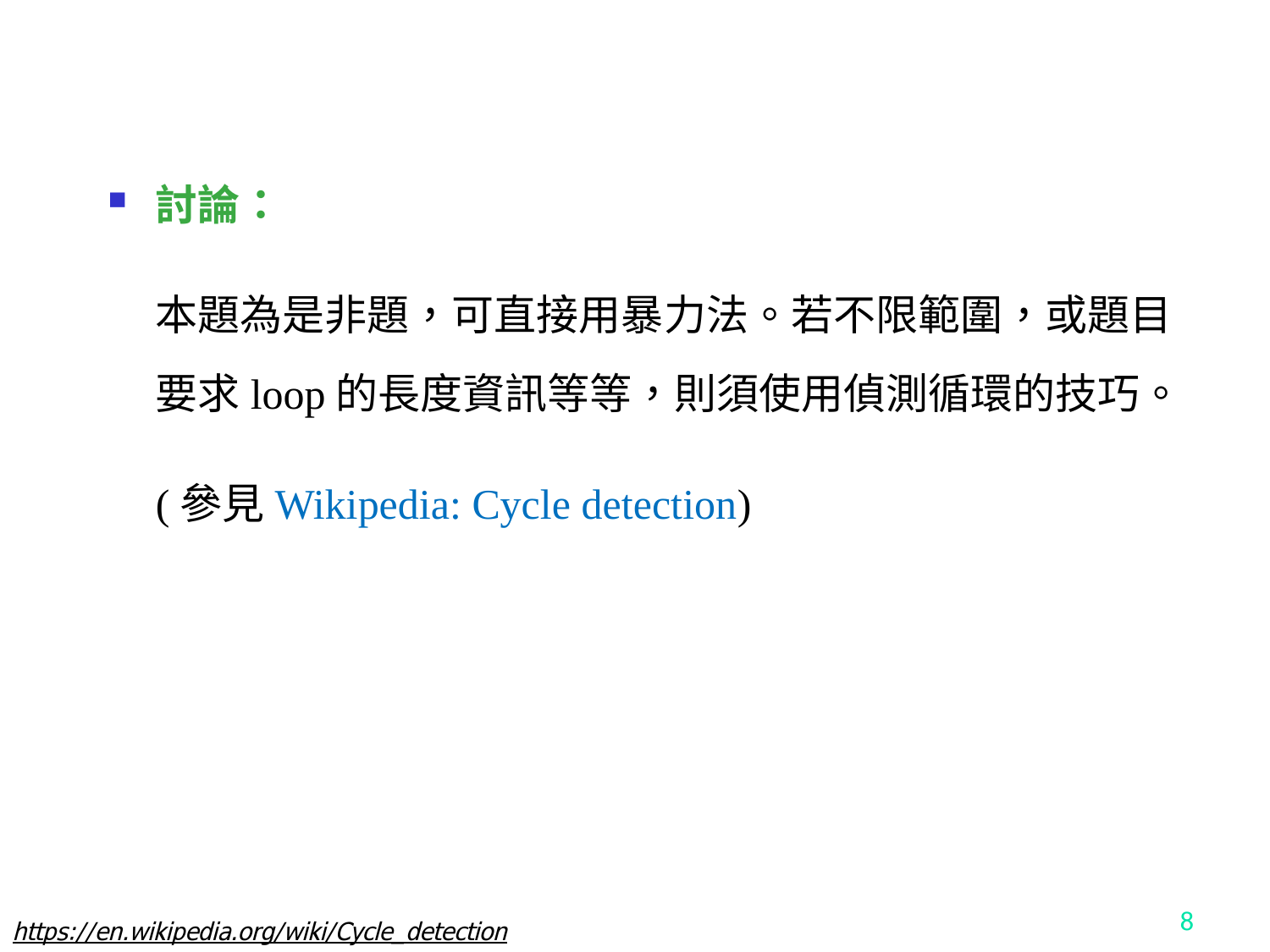

討論：
  	本題為是非題，可直接用暴力法。若不限範圍，或題目要求loop的長度資訊等等，則須使用偵測循環的技巧。
	(參見Wikipedia: Cycle detection)

8
https://en.wikipedia.org/wiki/Cycle_detection